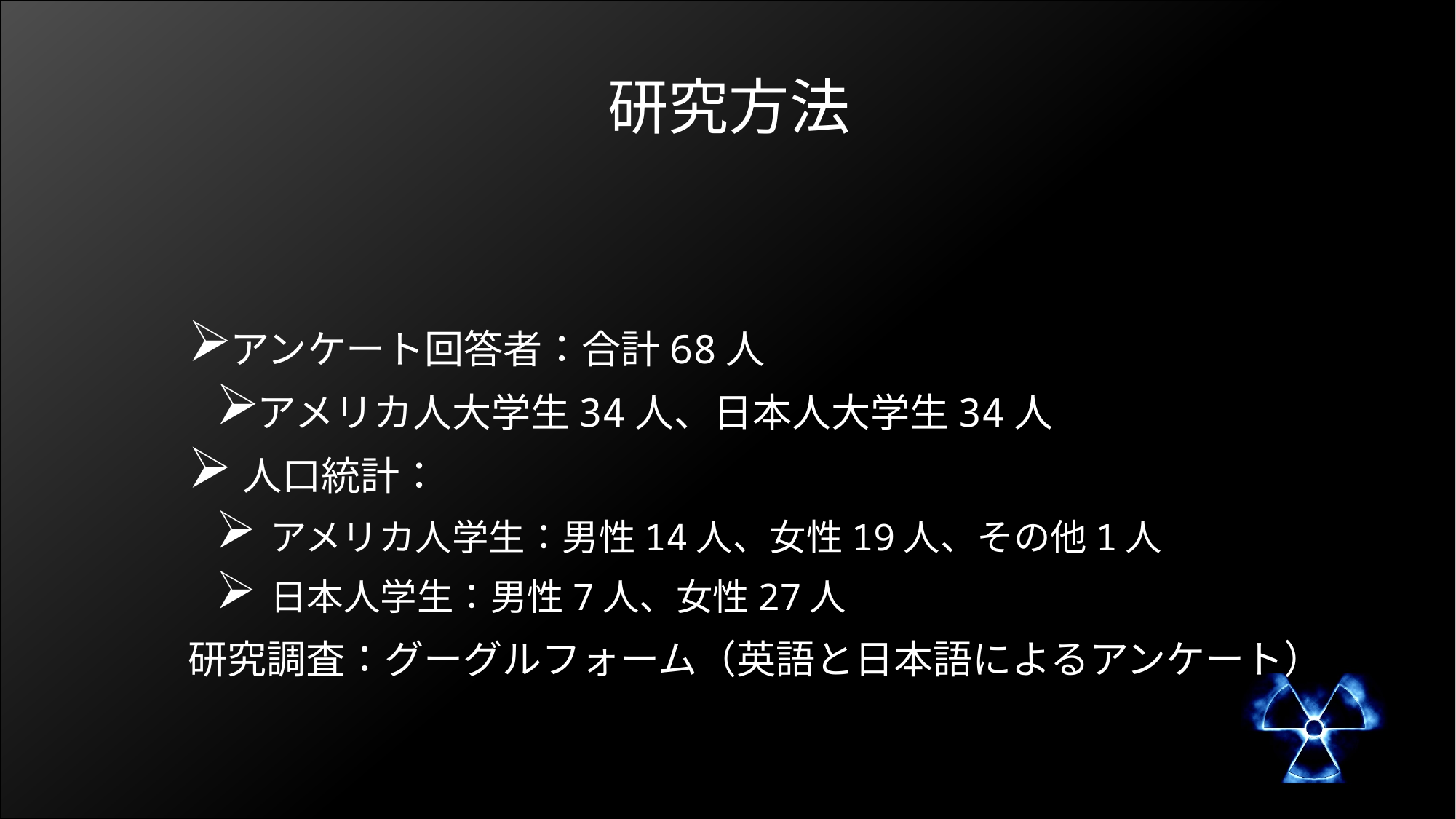

# 研究方法
アンケート回答者：合計68人
アメリカ人大学生34人、日本人大学生34人
人口統計：
アメリカ人学生：男性14人、女性19人、その他1人
日本人学生：男性7人、女性27人
研究調査：グーグルフォーム（英語と日本語によるアンケート）